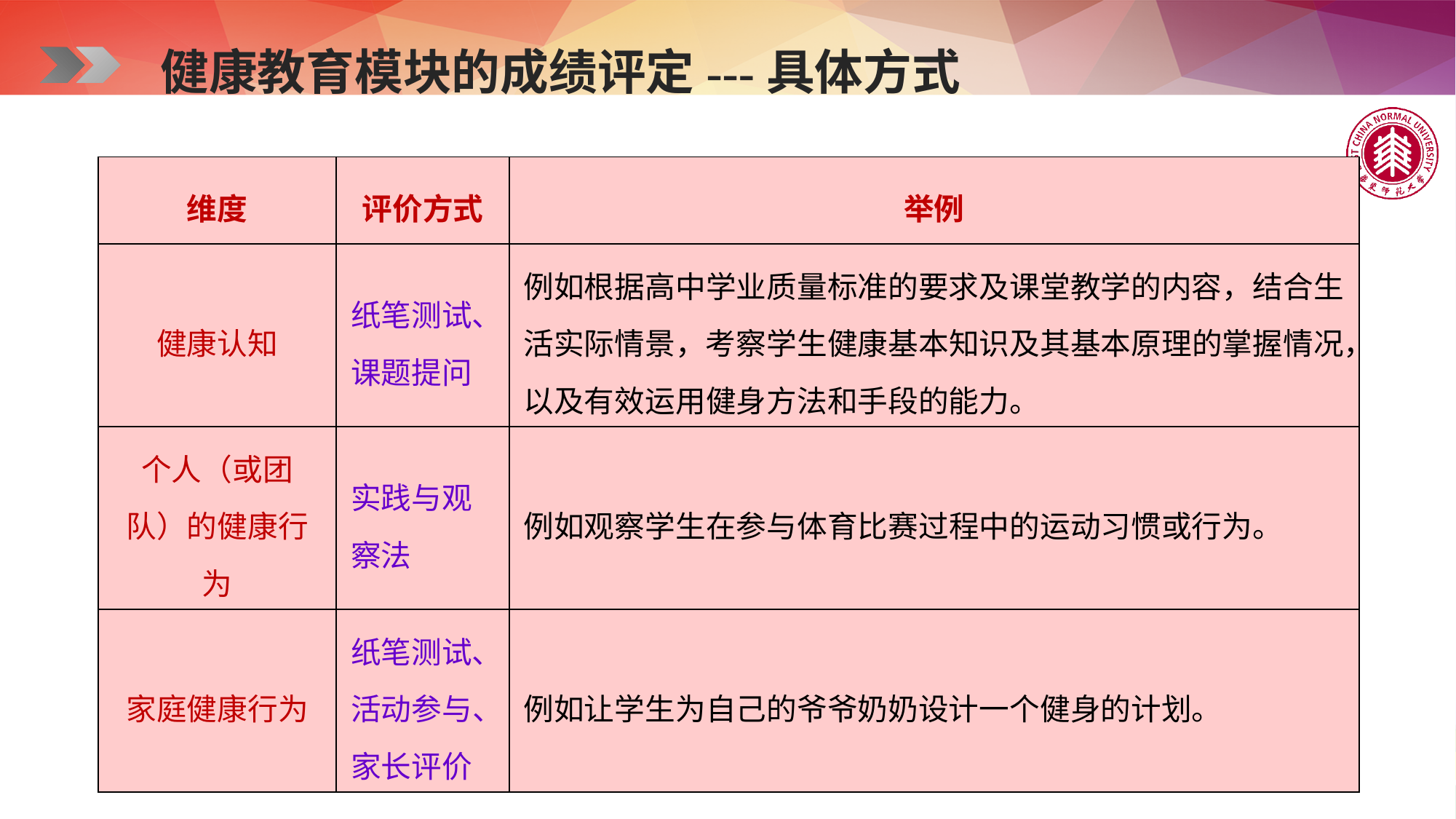

健康教育模块的成绩评定---具体方式
| 维度 | 评价方式 | 举例 |
| --- | --- | --- |
| 健康认知 | 纸笔测试、课题提问 | 例如根据高中学业质量标准的要求及课堂教学的内容，结合生活实际情景，考察学生健康基本知识及其基本原理的掌握情况，以及有效运用健身方法和手段的能力。 |
| 个人（或团队）的健康行为 | 实践与观察法 | 例如观察学生在参与体育比赛过程中的运动习惯或行为。 |
| 家庭健康行为 | 纸笔测试、活动参与、家长评价 | 例如让学生为自己的爷爷奶奶设计一个健身的计划。 |